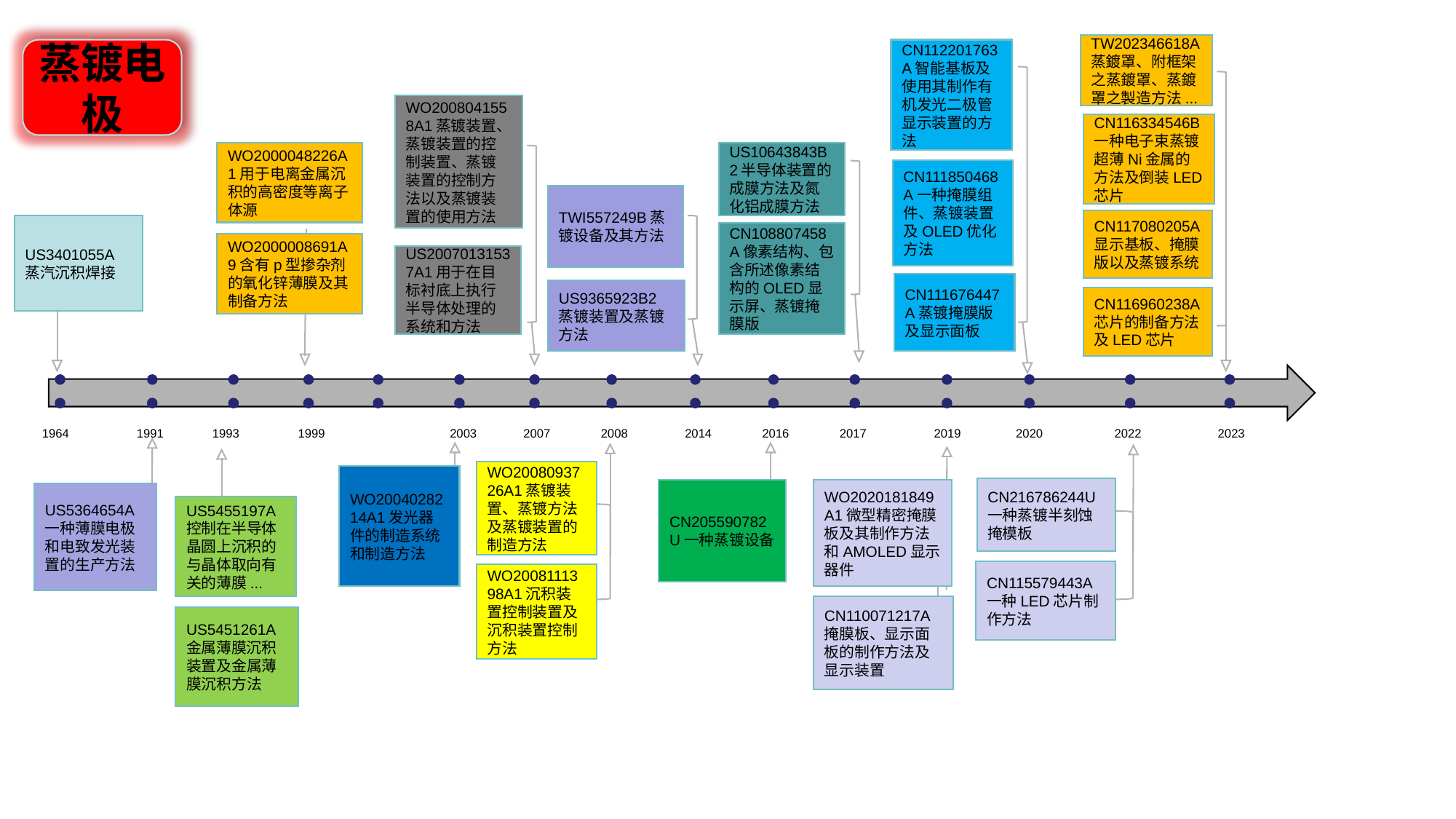

TW202346618A蒸鍍罩、附框架之蒸鍍罩、蒸鍍罩之製造方法...
蒸镀电极
CN112201763A智能基板及使用其制作有机发光二极管显示装置的方法

WO2008041558A1蒸镀装置、蒸镀装置的控制装置、蒸镀装置的控制方法以及蒸镀装置的使用方法
CN116334546B一种电子束蒸镀超薄Ni金属的方法及倒装LED芯片
WO2000048226A1用于电离金属沉积的高密度等离子体源
US10643843B2半导体装置的成膜方法及氮化铝成膜方法

CN111850468A一种掩膜组件、蒸镀装置及OLED优化方法

TWI557249B蒸镀设备及其方法
CN117080205A显示基板、掩膜版以及蒸镀系统
US3401055A蒸汽沉积焊接

CN108807458A像素结构、包含所述像素结构的OLED显示屏、蒸镀掩膜版
WO2000008691A9含有p型掺杂剂的氧化锌薄膜及其制备方法
US20070131537A1用于在目标衬底上执行半导体处理的系统和方法
CN111676447A蒸镀掩膜版及显示面板
US9365923B2蒸镀装置及蒸镀方法
CN116960238A芯片的制备方法及LED芯片

1964
1991
1993
1999
2003
2007
2008
2014
2016
2017
2019
2020
2022
2023

WO2008093726A1蒸镀装置、蒸镀方法及蒸镀装置的制造方法
WO2004028214A1发光器件的制造系统和制造方法
CN216786244U一种蒸镀半刻蚀掩模板
CN205590782U一种蒸镀设备
WO2020181849A1微型精密掩膜板及其制作方法和AMOLED显示器件
US5364654A一种薄膜电极和电致发光装置的生产方法

US5455197A控制在半导体晶圆上沉积的与晶体取向有关的薄膜...

CN115579443A一种LED芯片制作方法
WO2008111398A1沉积装置控制装置及沉积装置控制方法
CN110071217A掩膜板、显示面板的制作方法及显示装置
US5451261A金属薄膜沉积装置及金属薄膜沉积方法